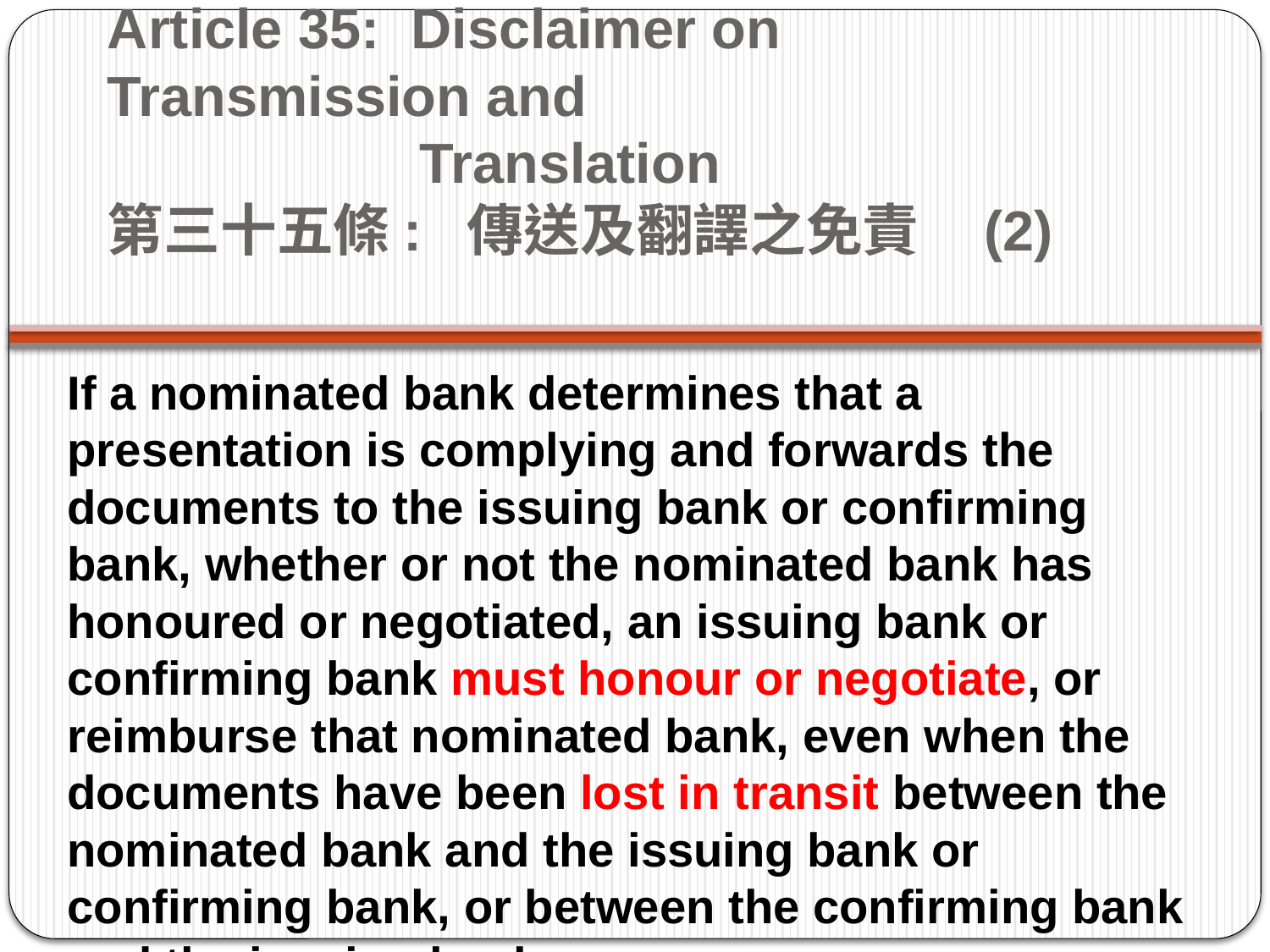

# Article 35:  Disclaimer on Transmission and Translation   第三十五條:  傳送及翻譯之免責    (2)
If a nominated bank determines that a presentation is complying and forwards the documents to the issuing bank or confirming bank, whether or not the nominated bank has honoured or negotiated, an issuing bank or confirming bank must honour or negotiate, or reimburse that nominated bank, even when the documents have been lost in transit between the nominated bank and the issuing bank or confirming bank, or between the confirming bank and the issuing bank.